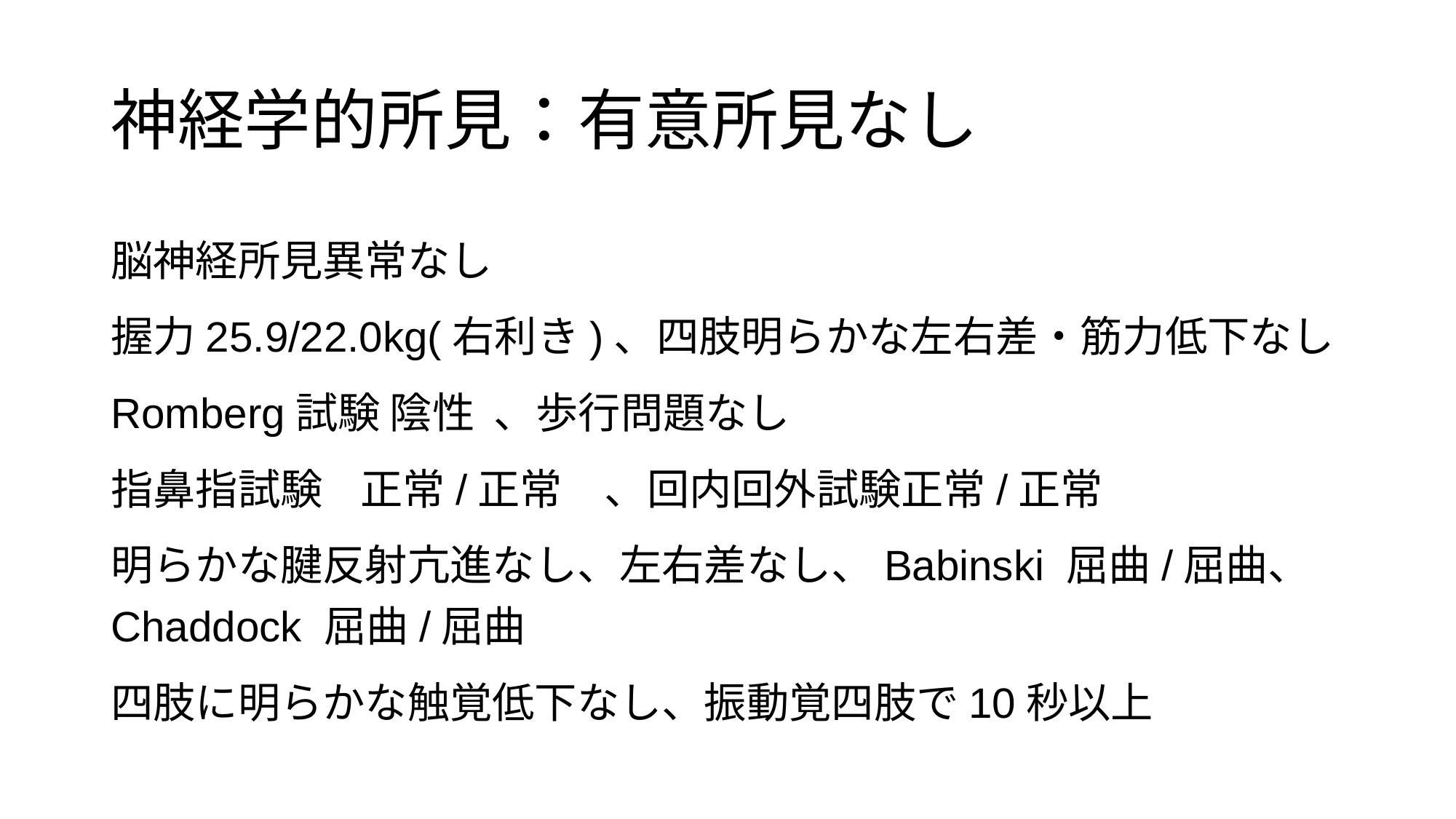

# 神経学的所見：有意所見なし
脳神経所見異常なし
握力25.9/22.0kg(右利き)、四肢明らかな左右差・筋力低下なし
Romberg試験 陰性  、歩行問題なし
指鼻指試験    正常/正常　、回内回外試験正常/正常
明らかな腱反射亢進なし、左右差なし、Babinski 屈曲/屈曲、Chaddock 屈曲/屈曲
四肢に明らかな触覚低下なし、振動覚四肢で10秒以上